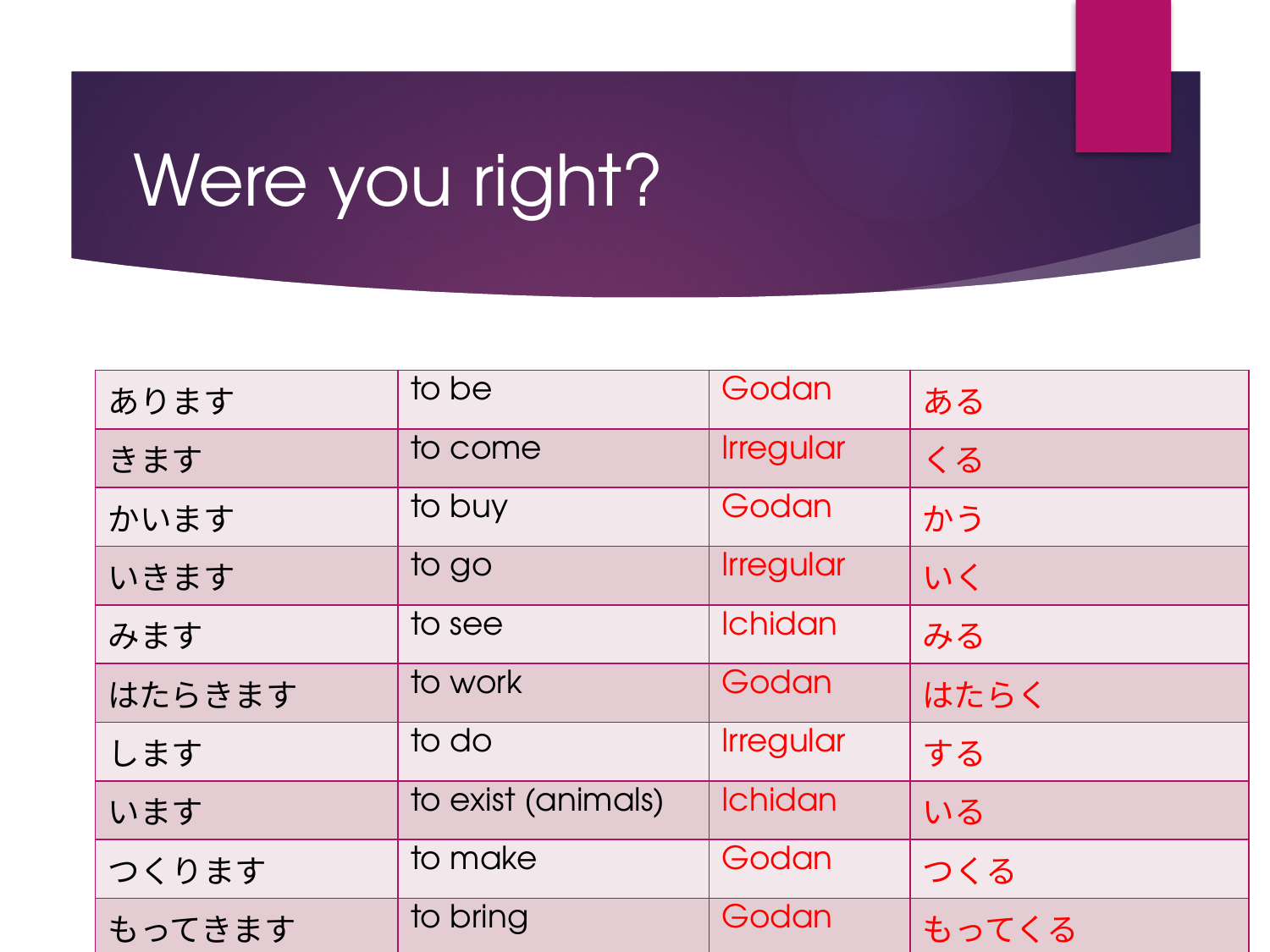

# Were you right?
| あります | to be | Godan | ある |
| --- | --- | --- | --- |
| きます | to come | Irregular | くる |
| かいます | to buy | Godan | かう |
| いきます | to go | Irregular | いく |
| みます | to see | Ichidan | みる |
| はたらきます | to work | Godan | はたらく |
| します | to do | Irregular | する |
| います | to exist (animals) | Ichidan | いる |
| つくります | to make | Godan | つくる |
| もってきます | to bring | Godan | もってくる |